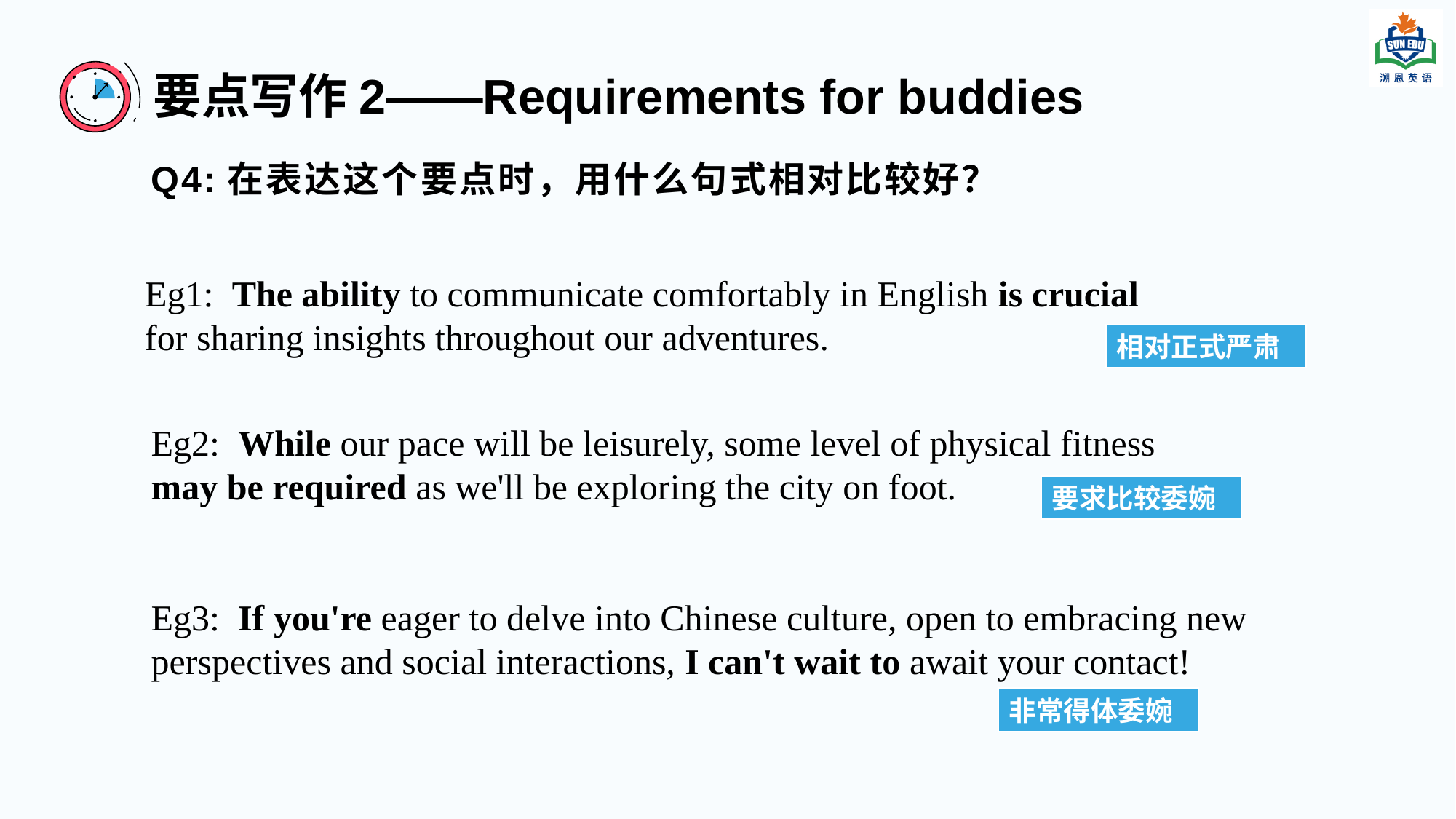

# 要点写作2——Requirements for buddies
Q4:在表达这个要点时，用什么句式相对比较好？
Eg1:  The ability to communicate comfortably in English is crucial for sharing insights throughout our adventures.
相对正式严肃
Eg2:  While our pace will be leisurely, some level of physical fitness may be required as we'll be exploring the city on foot.
要求比较委婉
Eg3:  If you're eager to delve into Chinese culture, open to embracing new perspectives and social interactions, I can't wait to await your contact!
非常得体委婉